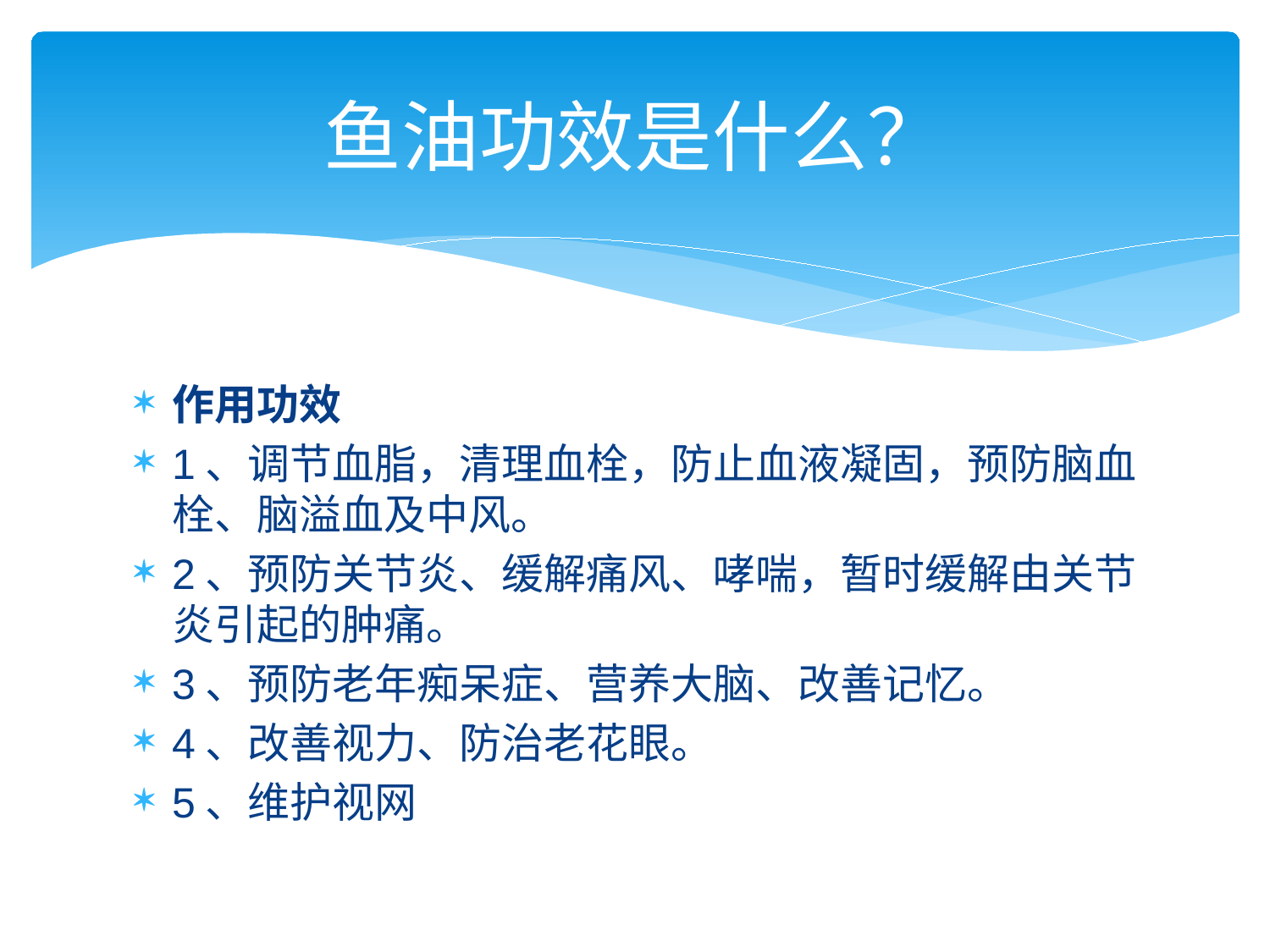

# 鱼油功效是什么？
作用功效
1、调节血脂，清理血栓，防止血液凝固，预防脑血栓、脑溢血及中风。
2、预防关节炎、缓解痛风、哮喘，暂时缓解由关节炎引起的肿痛。
3、预防老年痴呆症、营养大脑、改善记忆。
4、改善视力、防治老花眼。
5、维护视网